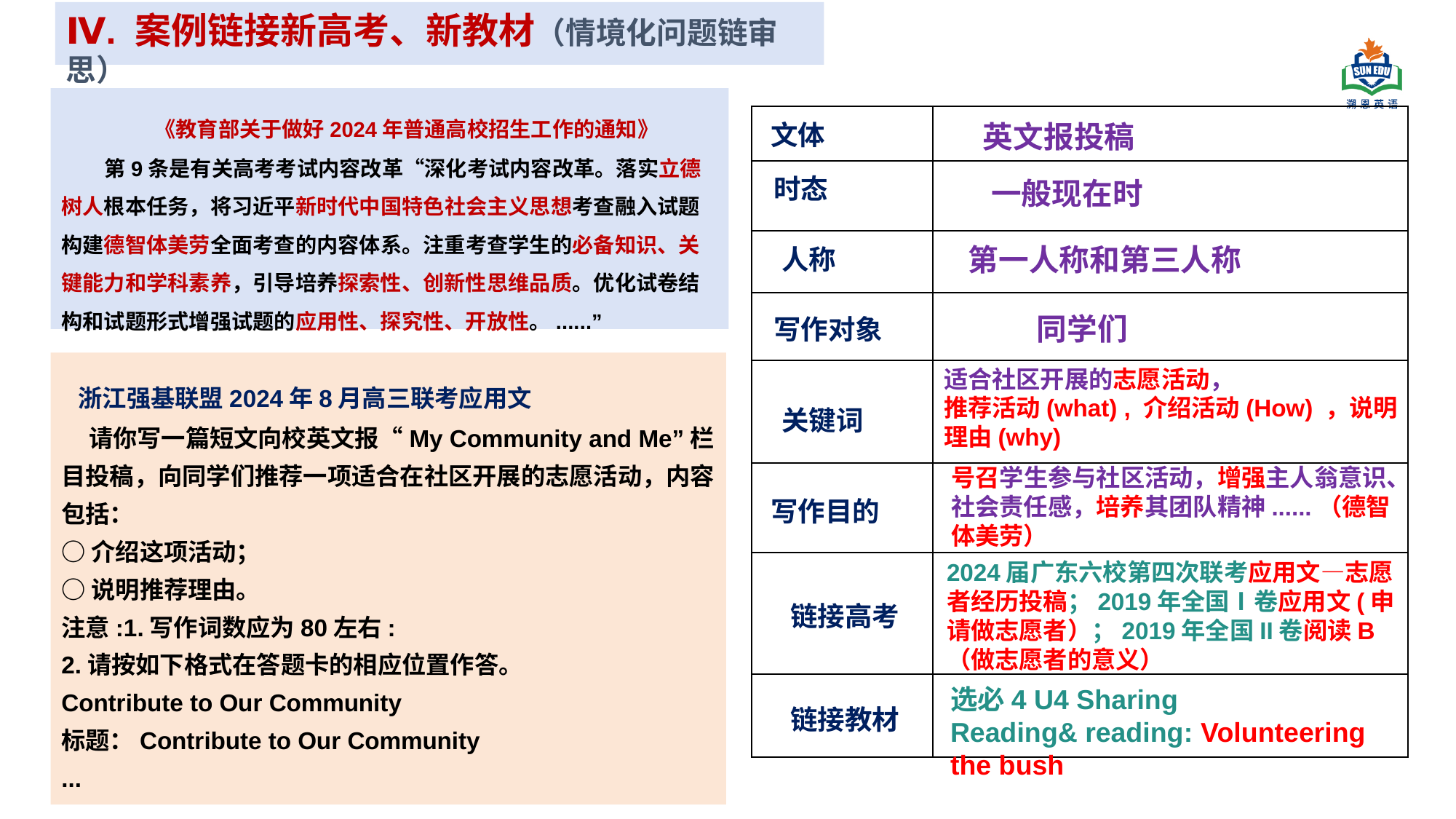

Ⅳ. 案例链接新高考、新教材（情境化问题链审思）

              《教育部关于做好2024年普通高校招生工作的通知》
        第9条是有关高考考试内容改革“深化考试内容改革。落实立德树人根本任务，将习近平新时代中国特色社会主义思想考查融入试题构建德智体美劳全面考查的内容体系。注重考查学生的必备知识、关键能力和学科素养，引导培养探索性、创新性思维品质。优化试卷结构和试题形式增强试题的应用性、探究性、开放性。......”
|  |  |
| --- | --- |
|  |  |
|  |  |
|  |  |
|  |  |
|  |  |
|  |  |
|  |  |
文体
英文报投稿
时态
一般现在时
第一人称和第三人称
人称
同学们
写作对象
 浙江强基联盟2024年8月高三联考应用文
    请你写一篇短文向校英文报“My Community and Me”栏目投稿，向同学们推荐一项适合在社区开展的志愿活动，内容包括：
○介绍这项活动；
○说明推荐理由。
注意:1.写作词数应为80左右:
2.请按如下格式在答题卡的相应位置作答。
Contribute to Our Community
标题：Contribute to Our Community
...
适合社区开展的志愿活动，
推荐活动(what) , 介绍活动(How) ，说明理由(why)

关键词
号召学生参与社区活动，增强主人翁意识、社会责任感，培养其团队精神......（德智体美劳）
写作目的
2024届广东六校第四次联考应用文—志愿者经历投稿；2019年全国Ⅰ卷应用文(申请做志愿者）；2019年全国II卷阅读B （做志愿者的意义）
链接高考
选必4 U4 Sharing
Reading& reading: Volunteering the bush

链接教材